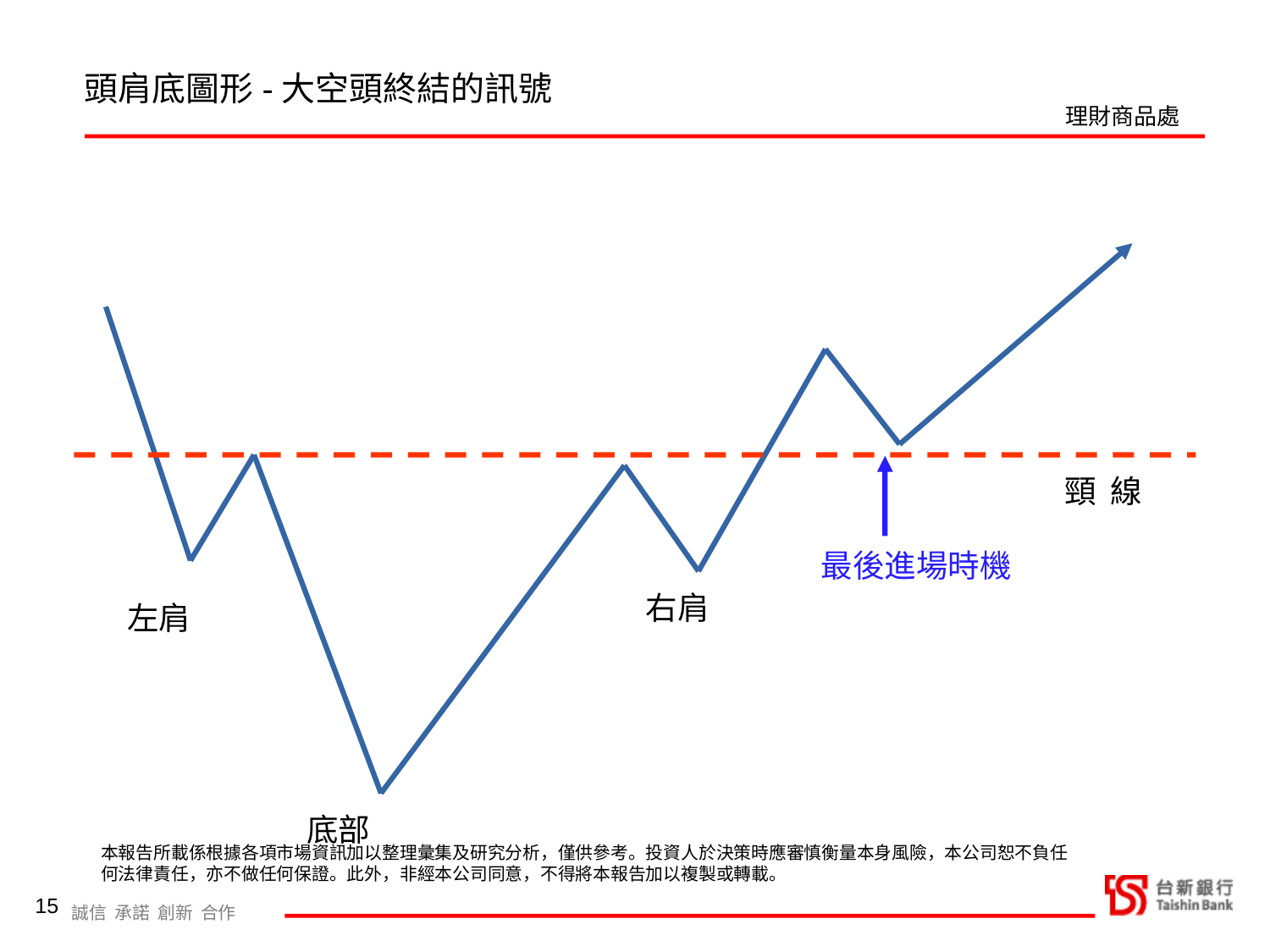

頭肩底圖形-大空頭終結的訊號

頸  線
最後進場時機
 右肩
 左肩
 底部
15